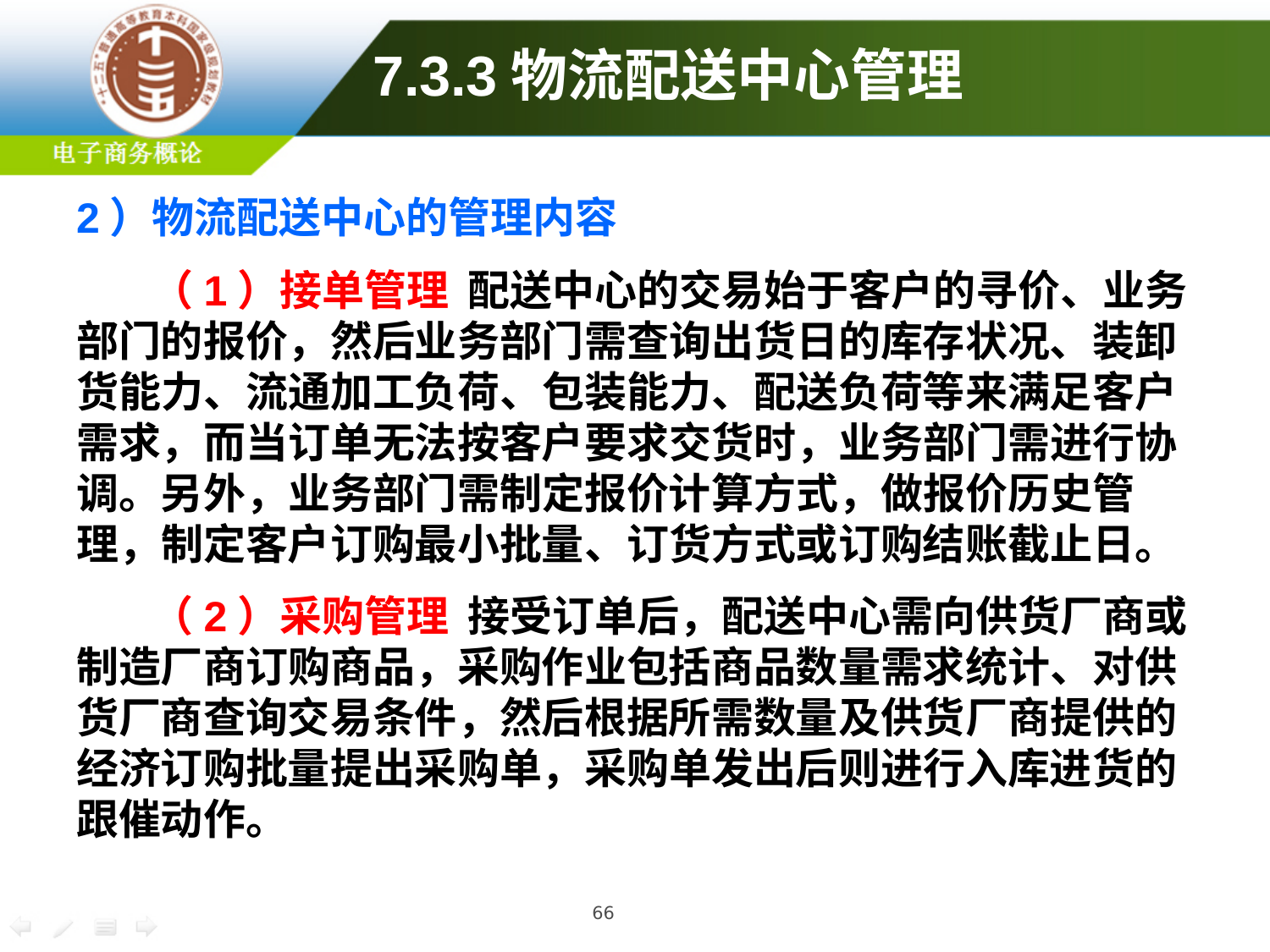

# 7.3.3物流配送中心管理
2）物流配送中心的管理内容
（1）接单管理  配送中心的交易始于客户的寻价、业务部门的报价，然后业务部门需查询出货日的库存状况、装卸货能力、流通加工负荷、包装能力、配送负荷等来满足客户需求，而当订单无法按客户要求交货时，业务部门需进行协调。另外，业务部门需制定报价计算方式，做报价历史管理，制定客户订购最小批量、订货方式或订购结账截止日。
（2）采购管理  接受订单后，配送中心需向供货厂商或制造厂商订购商品，采购作业包括商品数量需求统计、对供货厂商查询交易条件，然后根据所需数量及供货厂商提供的经济订购批量提出采购单，采购单发出后则进行入库进货的跟催动作。

66